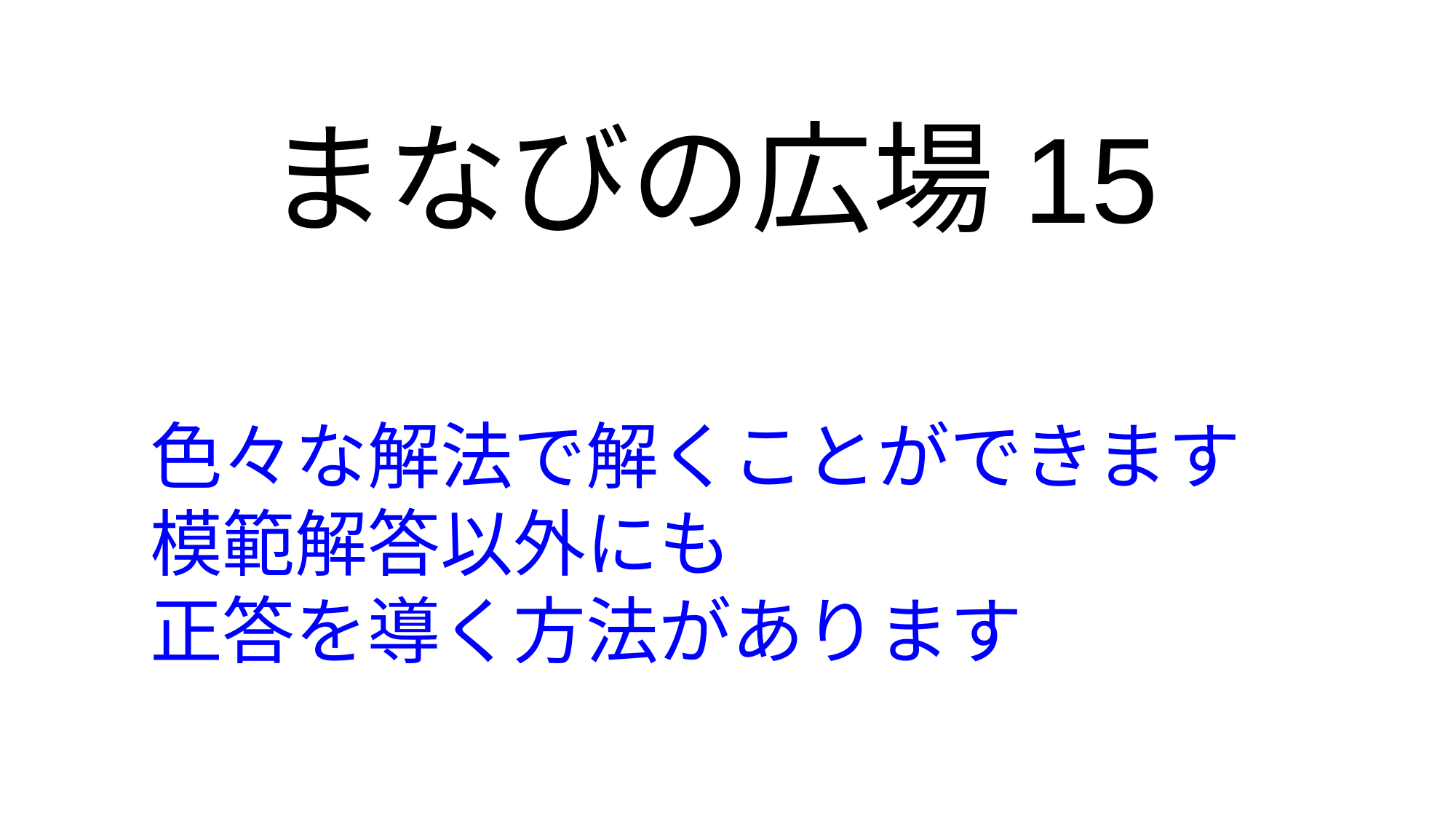

# まなびの広場15
色々な解法で解くことができます
模範解答以外にも
正答を導く方法があります